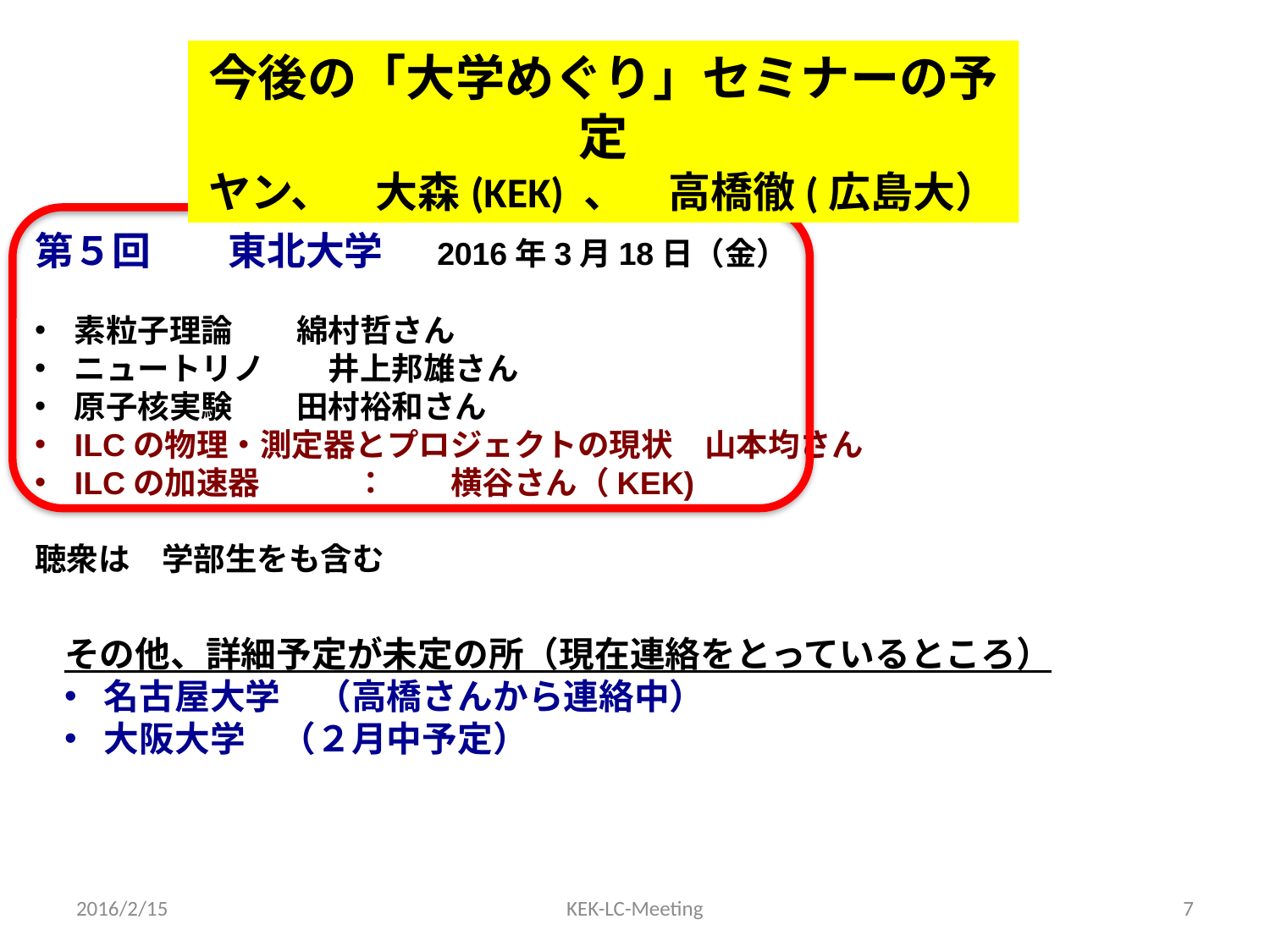

今後の「大学めぐり」セミナーの予定
ヤン、　大森(KEK) 、　高橋徹(広島大）

第５回　　東北大学　  2016年3月18日（金）

素粒子理論　　綿村哲さん
ニュートリノ　　井上邦雄さん
原子核実験　　田村裕和さん
ILCの物理・測定器とプロジェクトの現状　山本均さん
ILCの加速器　　　：　　横谷さん（KEK)

聴衆は　学部生をも含む

その他、詳細予定が未定の所（現在連絡をとっているところ）
名古屋大学　（高橋さんから連絡中）
大阪大学　（２月中予定）
2016/2/15
KEK-LC-Meeting
7